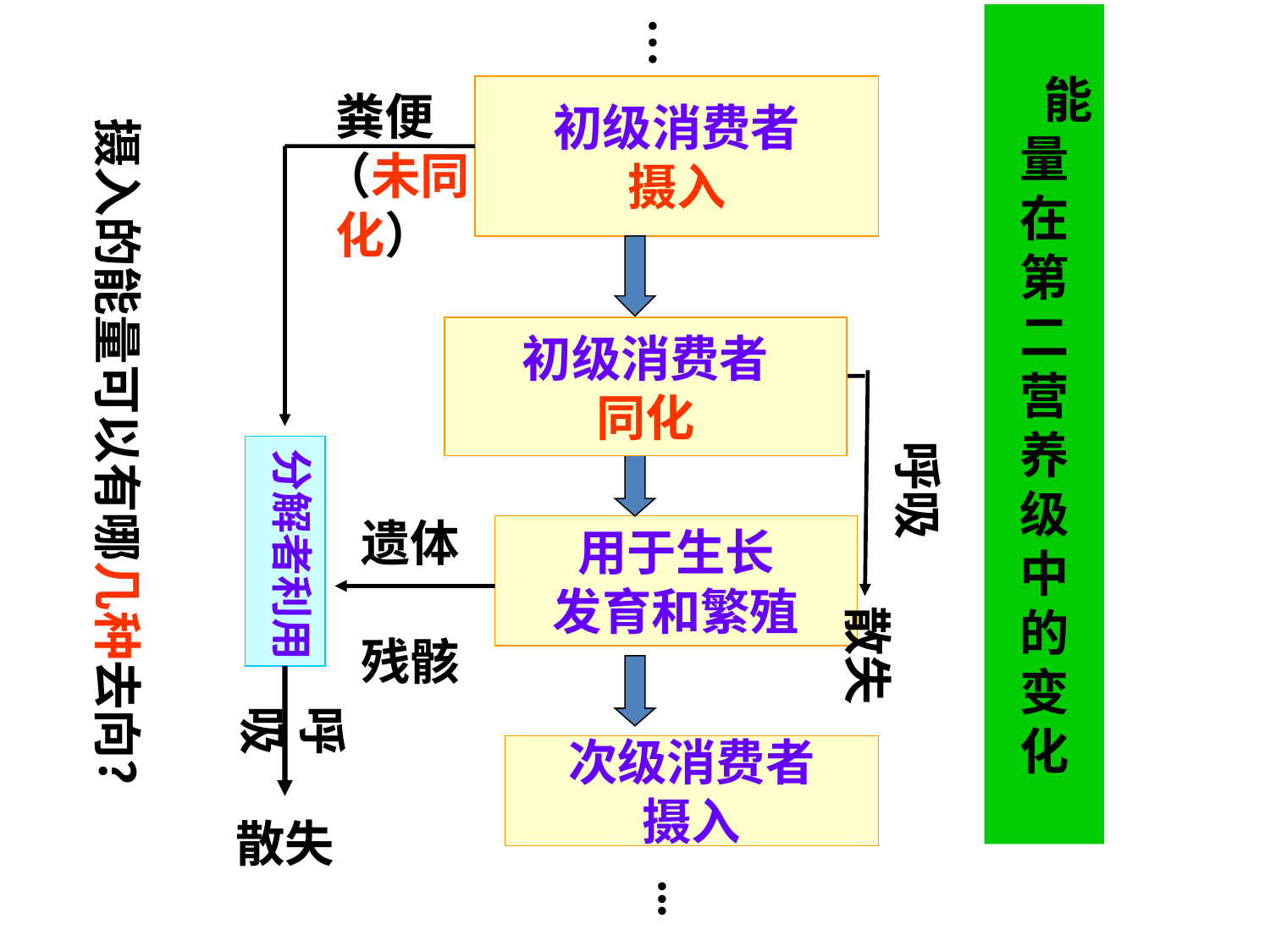

…
能量在第二营养级中的变化
初级消费者
摄入
粪便
 （未同化）
摄入的能量可以有哪几种去向？

初级消费者
同化

分解者利用
呼吸

遗体

残骸
用于生长
发育和繁殖

散失

呼吸
次级消费者
摄入
散失
...